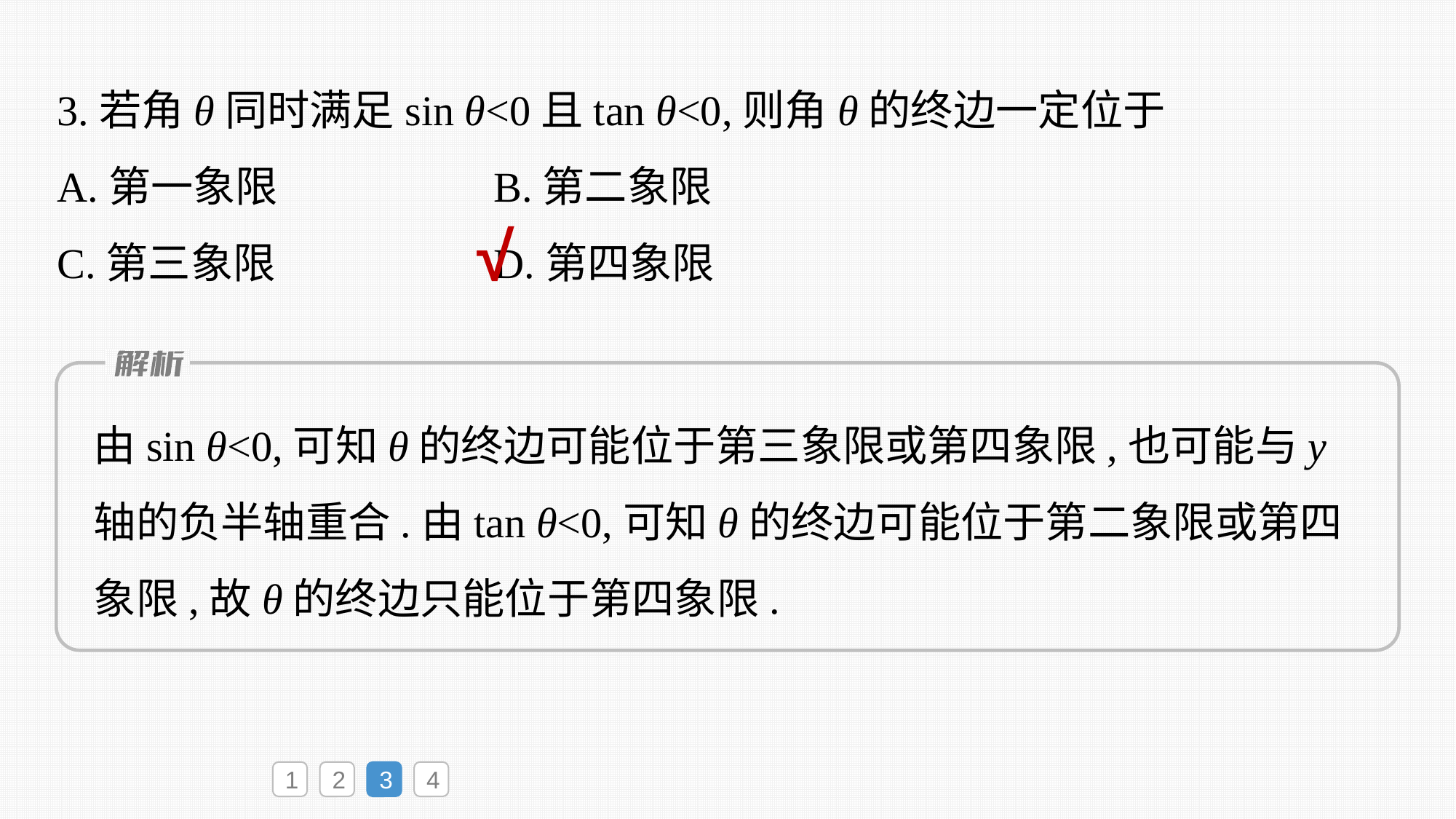

3.若角θ同时满足sin θ<0且tan θ<0,则角θ的终边一定位于
A.第一象限			B.第二象限
C.第三象限			D.第四象限
√

由sin θ<0,可知θ的终边可能位于第三象限或第四象限,也可能与y轴的负半轴重合.由tan θ<0,可知θ的终边可能位于第二象限或第四象限,故θ的终边只能位于第四象限.
1
2
3
4